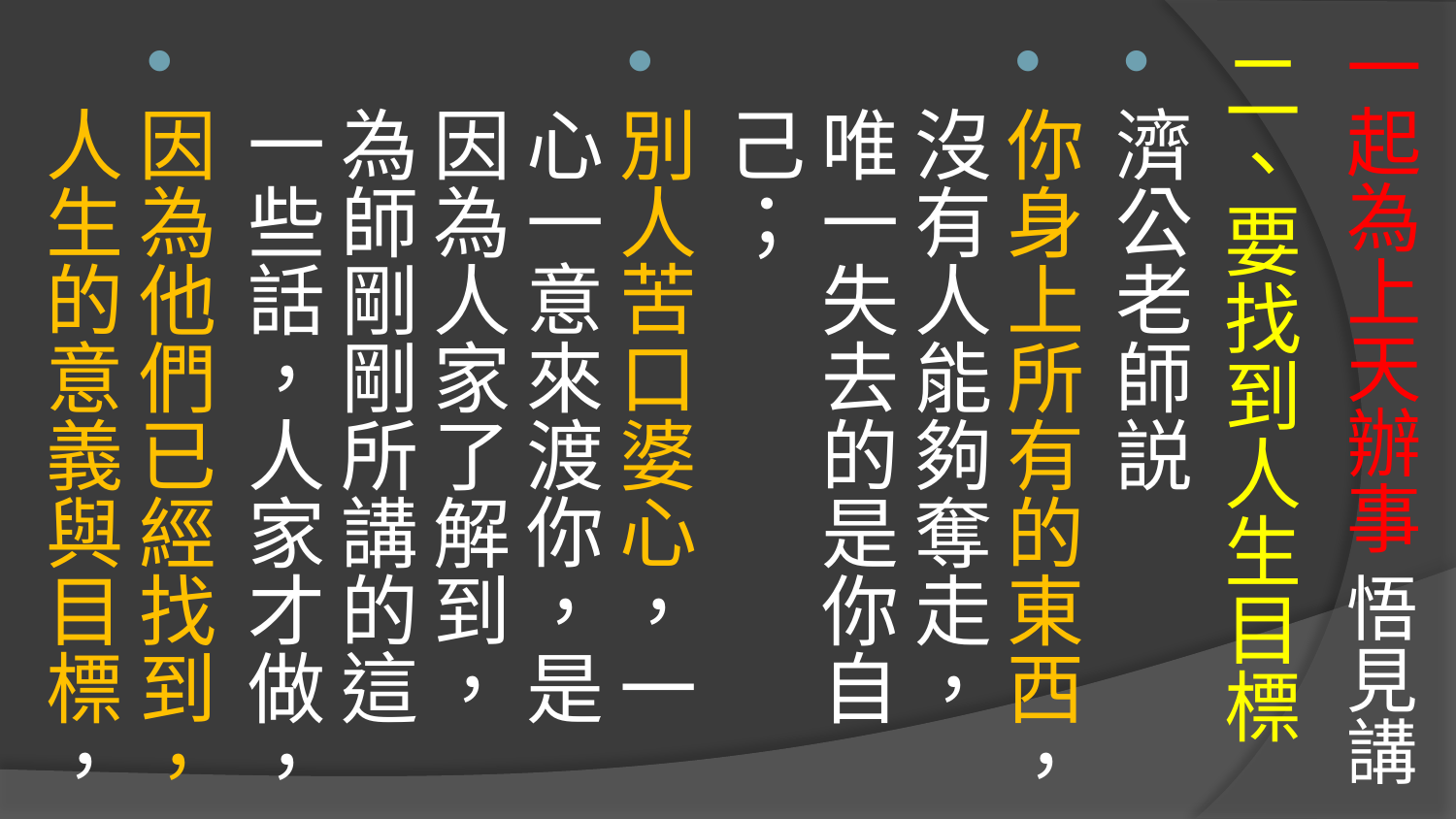

# 一起為上天辦事 悟見講
二、要找到人生目標
濟公老師説
你身上所有的東西，沒有人能夠奪走，唯一失去的是你自己；
別人苦口婆心，一心一意來渡你，是因為人家了解到，為師剛剛所講的這一些話，人家才做，
因為他們已經找到，人生的意義與目標，